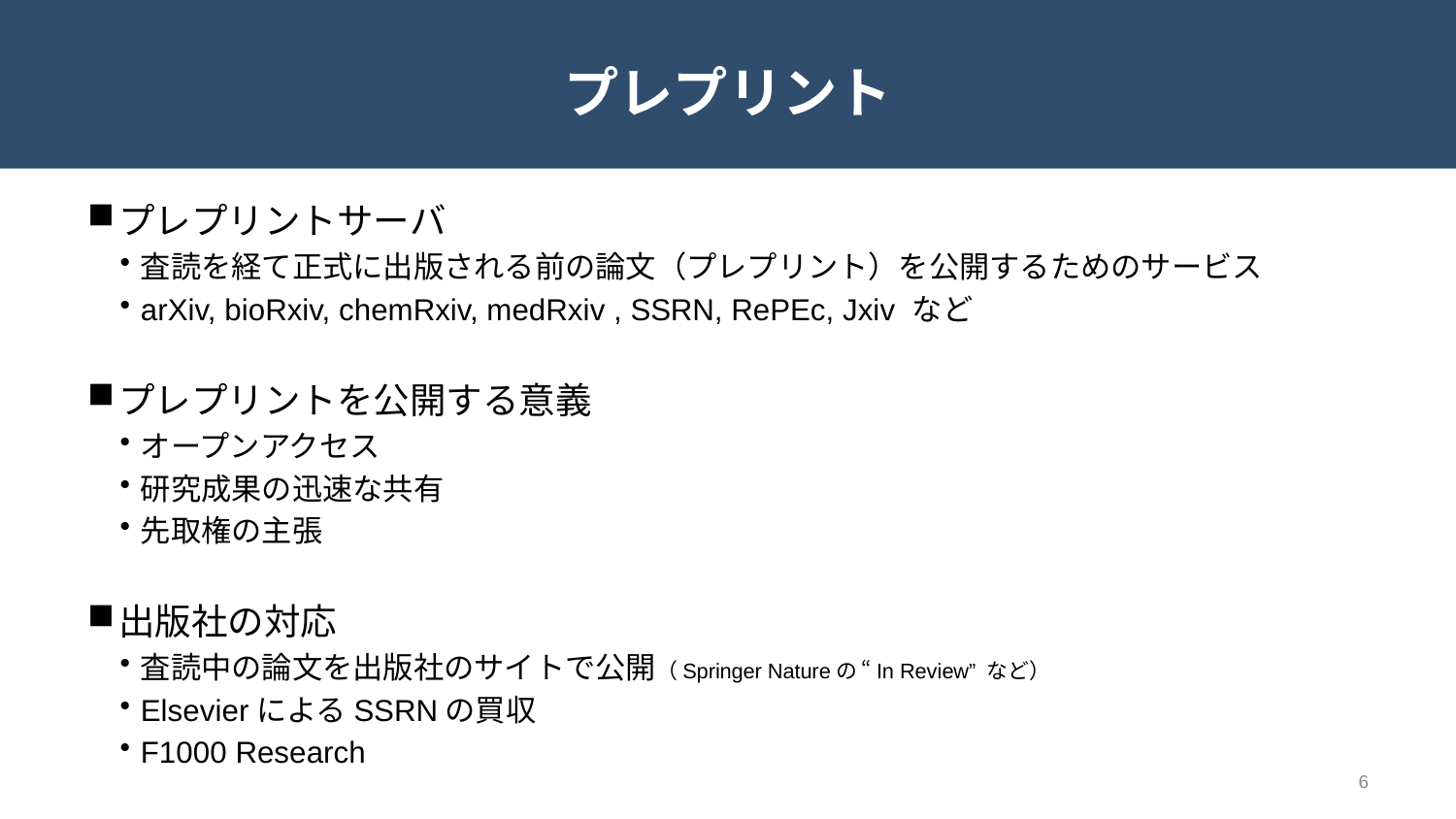

# プレプリント
プレプリントサーバ
査読を経て正式に出版される前の論文（プレプリント）を公開するためのサービス
arXiv, bioRxiv, chemRxiv, medRxiv , SSRN, RePEc, Jxiv など

プレプリントを公開する意義
オープンアクセス
研究成果の迅速な共有
先取権の主張

出版社の対応
査読中の論文を出版社のサイトで公開（Springer Natureの “In Review” など）
ElsevierによるSSRNの買収
F1000 Research
6